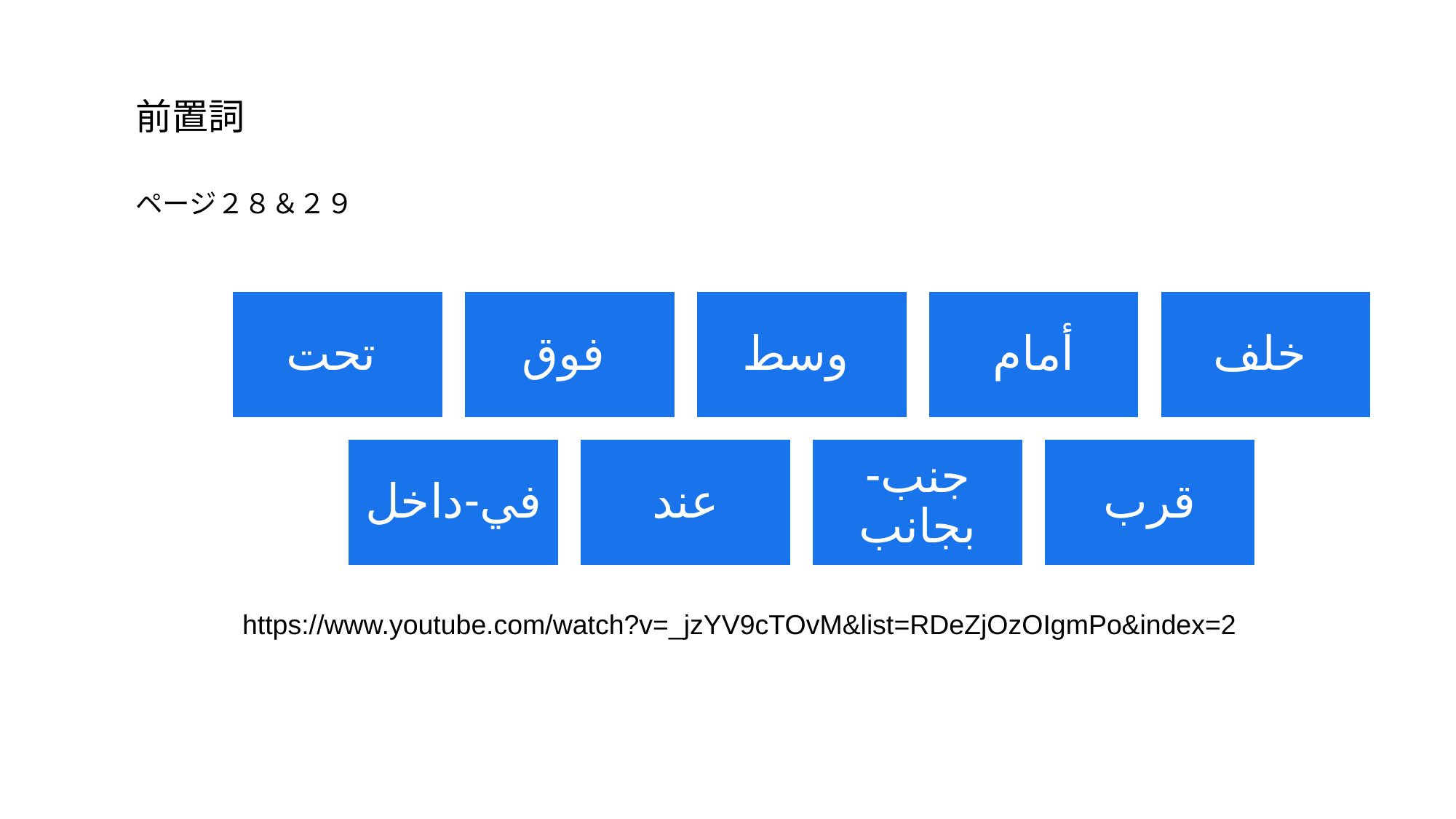

前置詞
ページ２８＆２９
تحت
فوق
وسط
أمام
خلف
في-داخل
عند
جنب-بجانب
قرب
https://www.youtube.com/watch?v=_jzYV9cTOvM&list=RDeZjOzOIgmPo&index=2